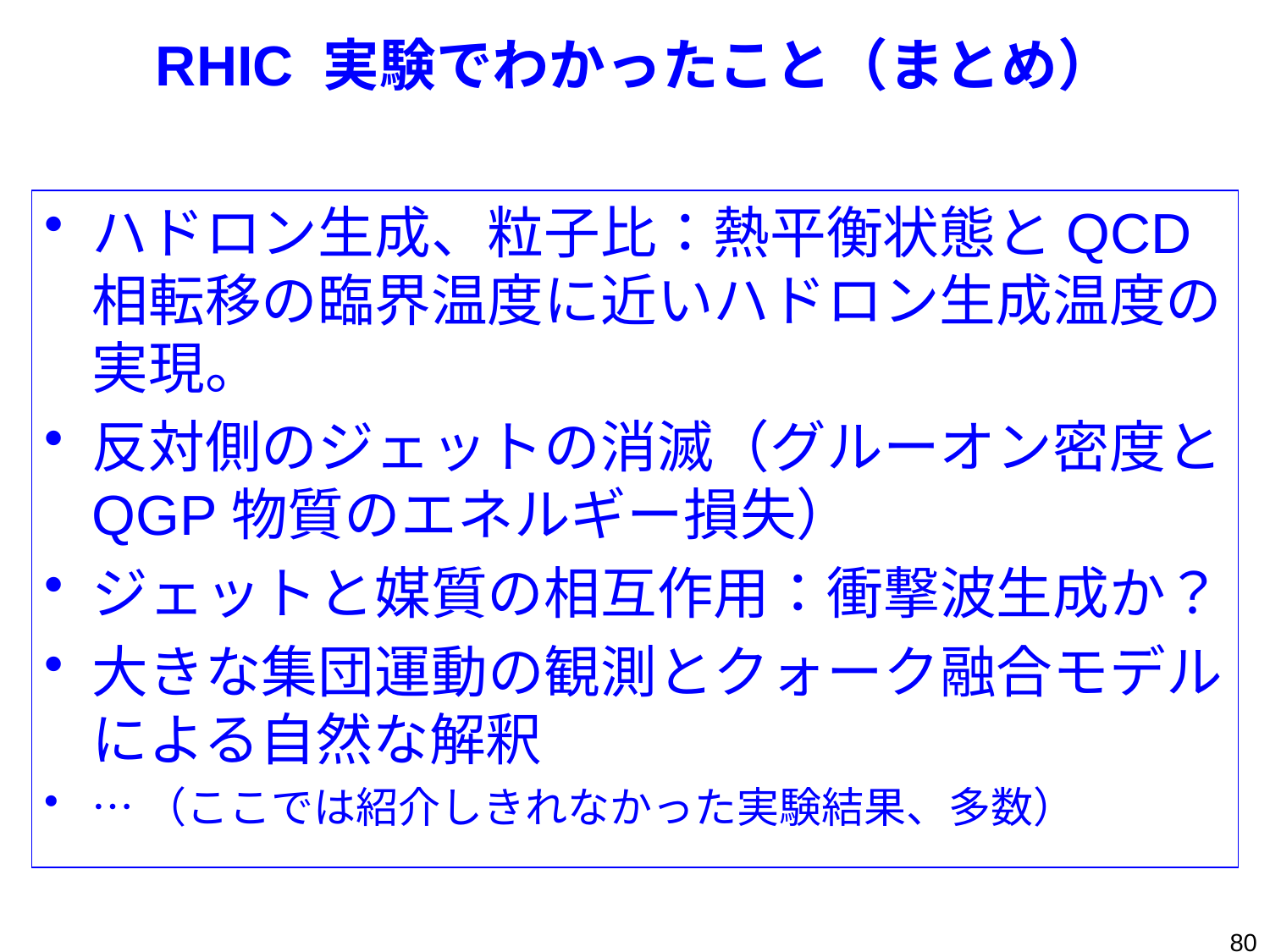

# RHIC 実験でわかったこと（まとめ）
ハドロン生成、粒子比：熱平衡状態とQCD相転移の臨界温度に近いハドロン生成温度の実現。
反対側のジェットの消滅（グルーオン密度とQGP物質のエネルギー損失）
ジェットと媒質の相互作用：衝撃波生成か？
大きな集団運動の観測とクォーク融合モデルによる自然な解釈
…（ここでは紹介しきれなかった実験結果、多数）
80